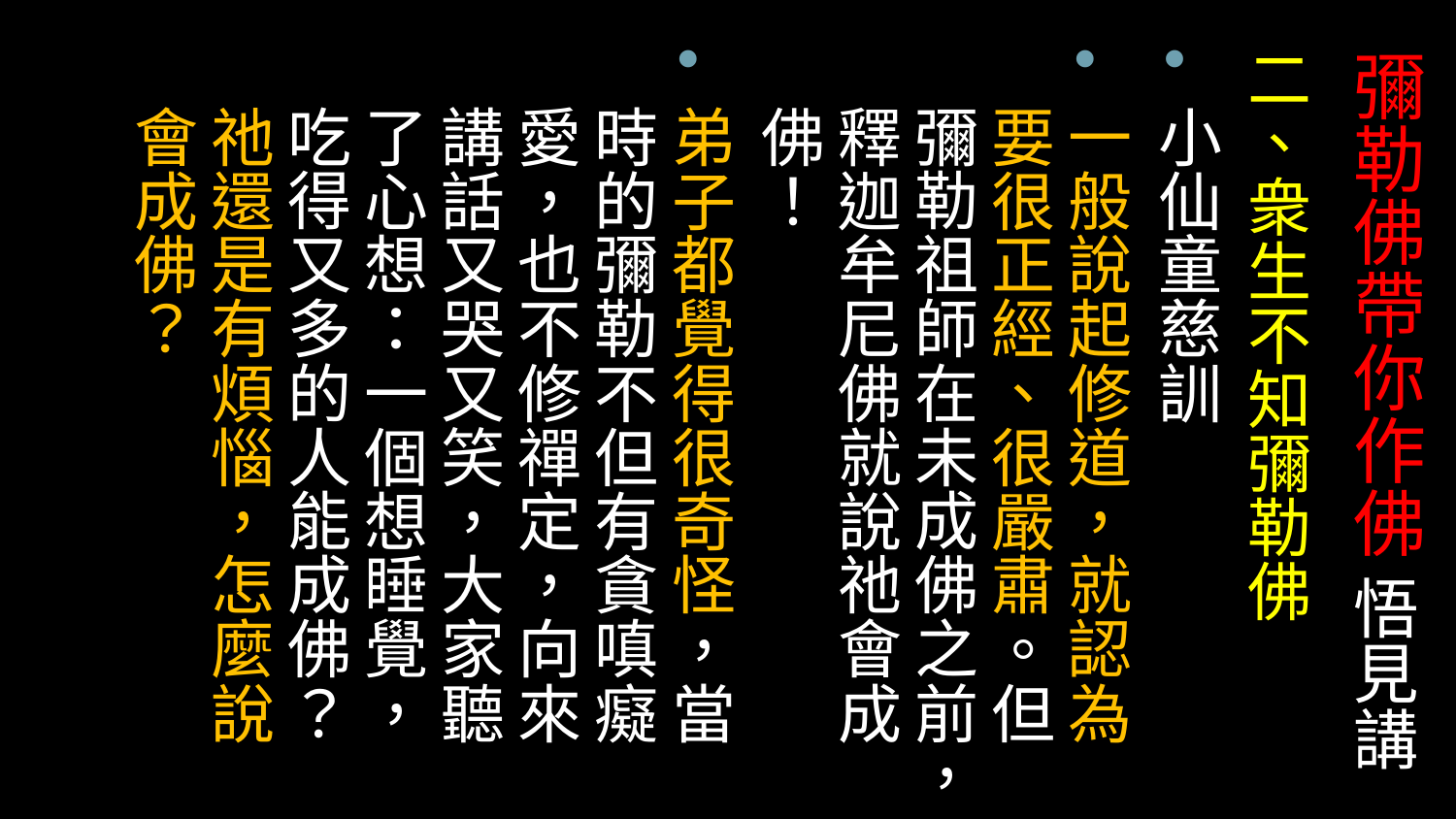

二、衆生不知彌勒佛
小仙童慈訓
一般說起修道，就認為要很正經、很嚴肅。但彌勒祖師在未成佛之前，釋迦牟尼佛就說祂會成佛！
弟子都覺得很奇怪，當時的彌勒不但有貪嗔癡愛，也不修禪定，向來講話又哭又笑，大家聽了心想：一個想睡覺，吃得又多的人能成佛？ 祂還是有煩惱，怎麼說會成佛？

# 彌勒佛帶你作佛 悟見講